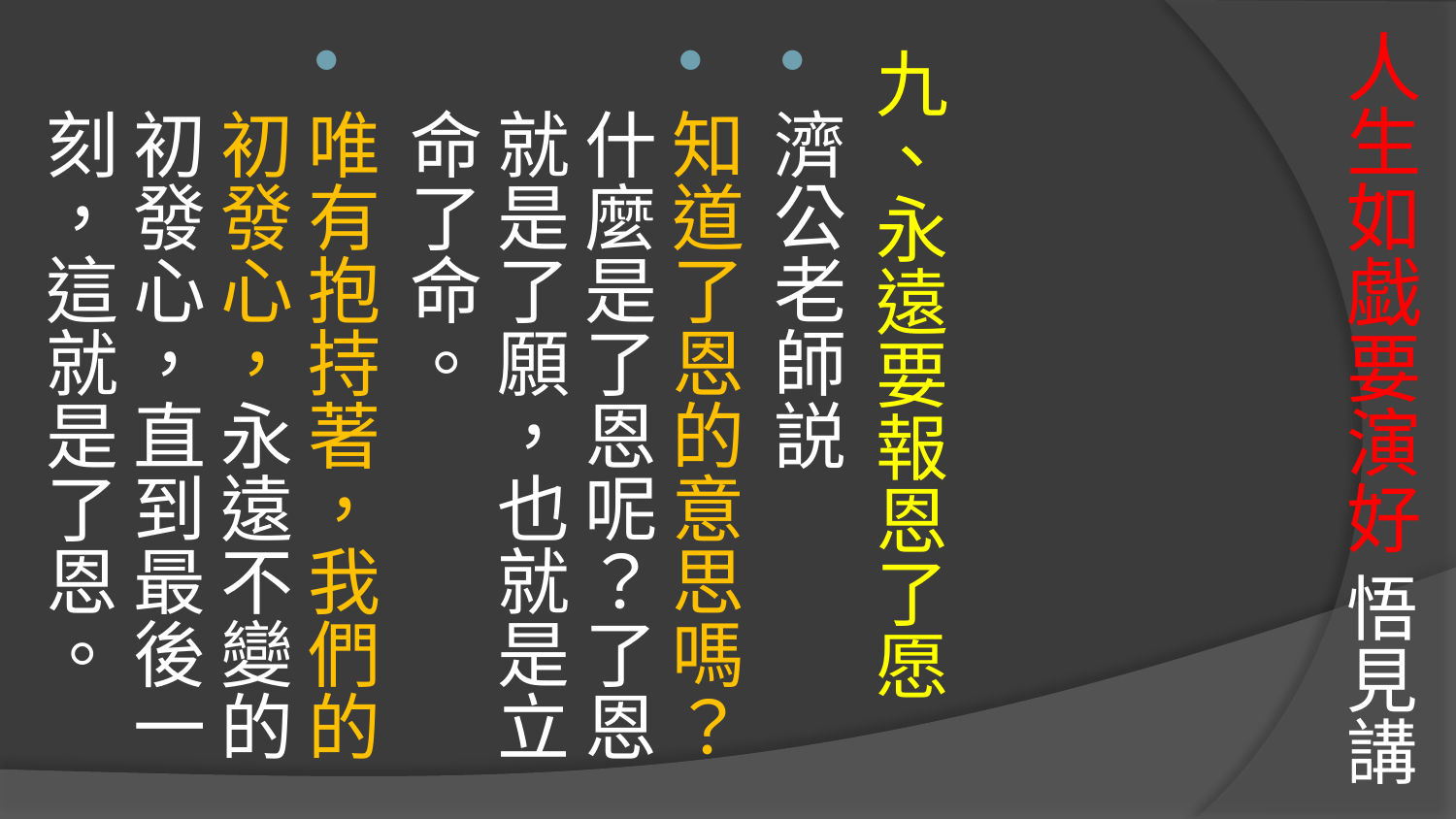

# 人生如戯要演好 悟見講
九、永遠要報恩了愿
濟公老師説
知道了恩的意思嗎？什麼是了恩呢？了恩就是了願，也就是立命了命。
唯有抱持著，我們的初發心，永遠不變的初發心，直到最後一刻，這就是了恩。